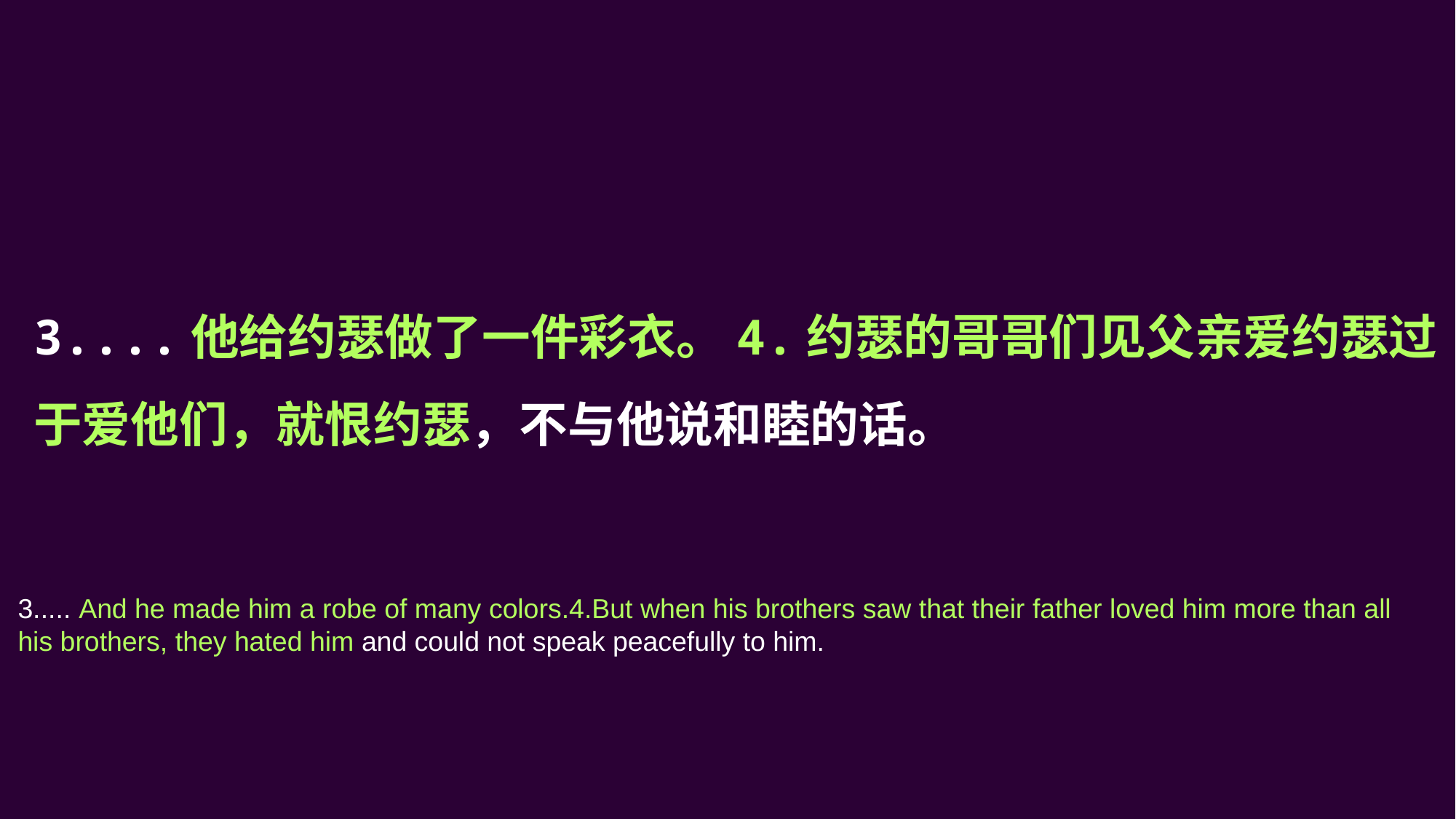

3....他给约瑟做了一件彩衣。4.约瑟的哥哥们见父亲爱约瑟过于爱他们，就恨约瑟，不与他说和睦的话。

3..... And he made him a robe of many colors.4.But when his brothers saw that their father loved him more than all his brothers, they hated him and could not speak peacefully to him.